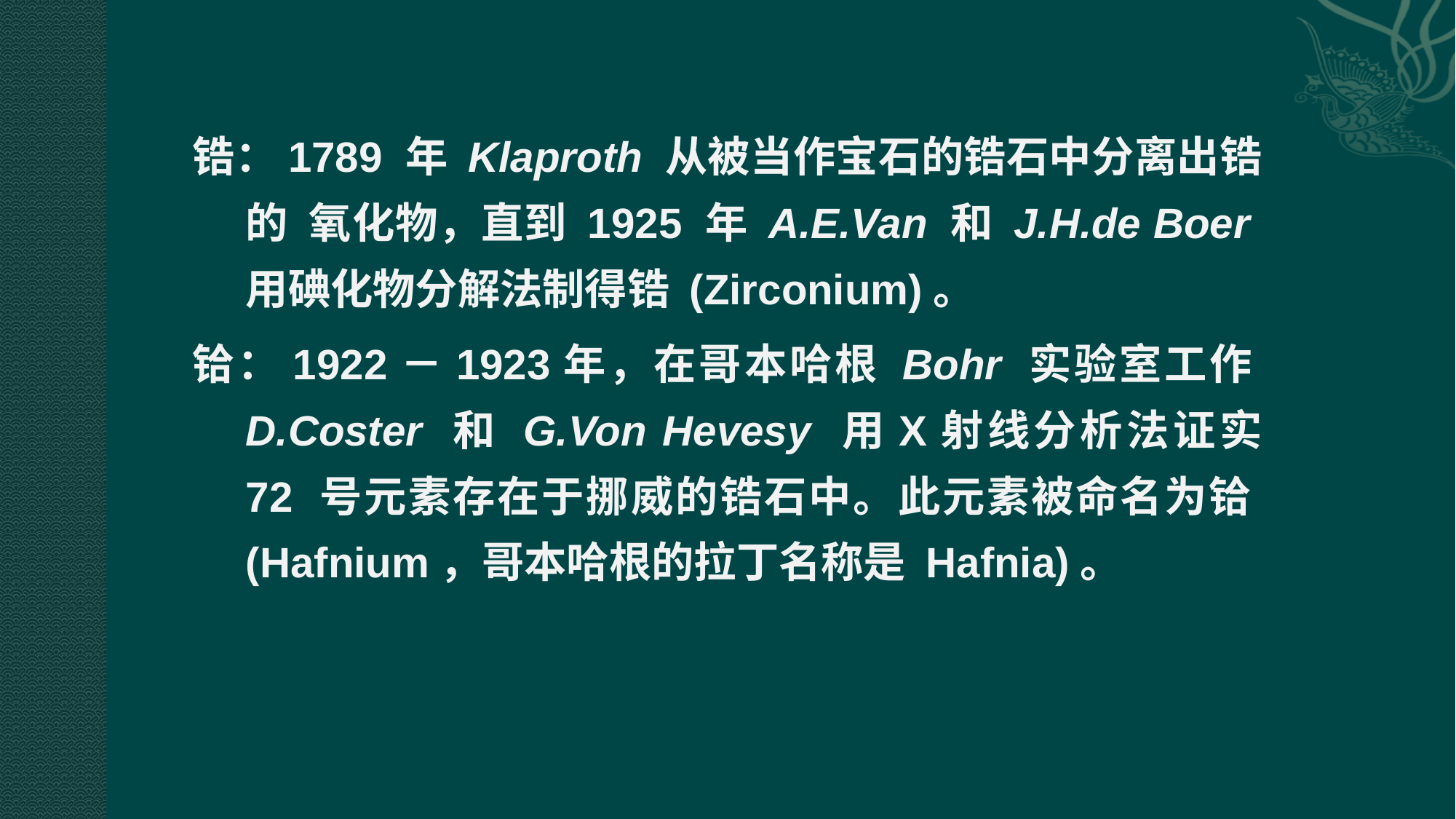

锆：1789 年 Klaproth 从被当作宝石的锆石中分离出锆的  氧化物，直到 1925 年 A.E.Van 和 J.H.de Boer  用碘化物分解法制得锆 (Zirconium)。
铪：1922－1923年，在哥本哈根 Bohr 实验室工作D.Coster 和 G.Von Hevesy 用X射线分析法证实 72 号元素存在于挪威的锆石中。此元素被命名为铪(Hafnium，哥本哈根的拉丁名称是 Hafnia)。